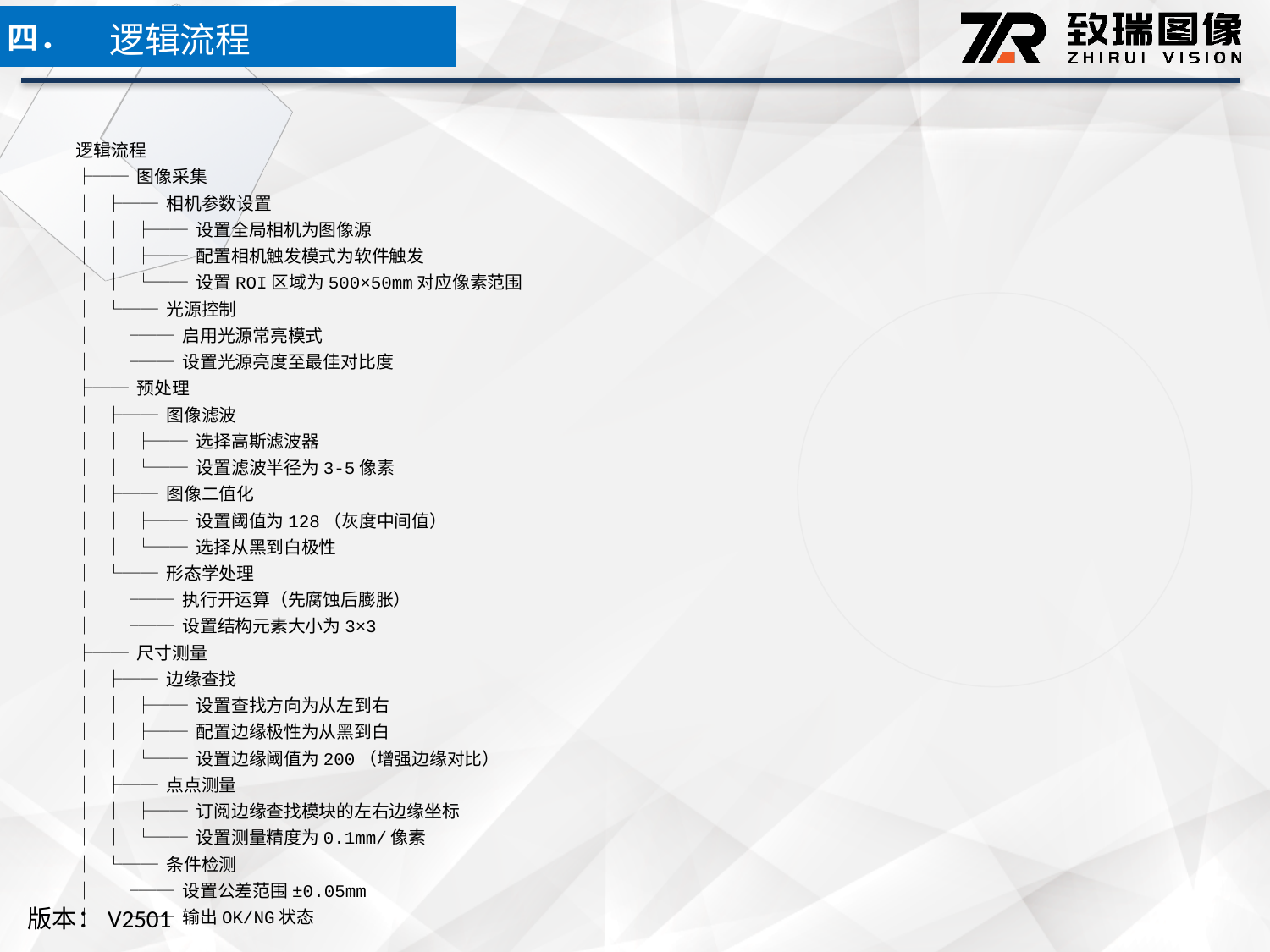

逻辑流程
四．

逻辑流程
├── 图像采集
│   ├── 相机参数设置
│   │   ├── 设置全局相机为图像源
│   │   ├── 配置相机触发模式为软件触发
│   │   └── 设置ROI区域为500×50mm对应像素范围
│   └── 光源控制
│       ├── 启用光源常亮模式
│       └── 设置光源亮度至最佳对比度
├── 预处理
│   ├── 图像滤波
│   │   ├── 选择高斯滤波器
│   │   └── 设置滤波半径为3-5像素
│   ├── 图像二值化
│   │   ├── 设置阈值为128（灰度中间值）
│   │   └── 选择从黑到白极性
│   └── 形态学处理
│       ├── 执行开运算（先腐蚀后膨胀）
│       └── 设置结构元素大小为3×3
├── 尺寸测量
│   ├── 边缘查找
│   │   ├── 设置查找方向为从左到右
│   │   ├── 配置边缘极性为从黑到白
│   │   └── 设置边缘阈值为200（增强边缘对比）
│   ├── 点点测量
│   │   ├── 订阅边缘查找模块的左右边缘坐标
│   │   └── 设置测量精度为0.1mm/像素
│   └── 条件检测
│       ├── 设置公差范围±0.05mm
│       └── 输出OK/NG状态